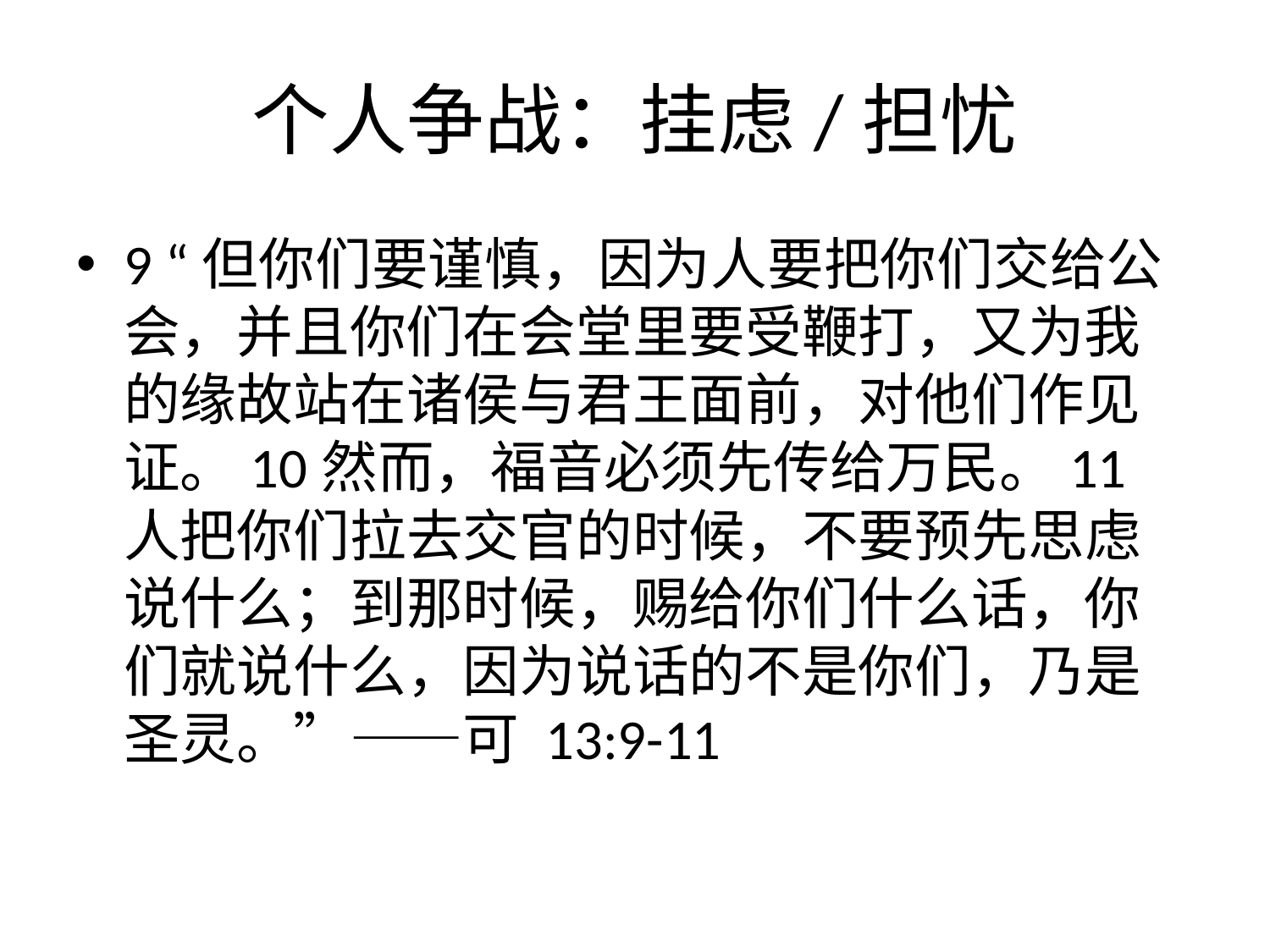

# 个人争战：挂虑/担忧
9 “但你们要谨慎，因为人要把你们交给公会，并且你们在会堂里要受鞭打，又为我的缘故站在诸侯与君王面前，对他们作见证。10然而，福音必须先传给万民。11人把你们拉去交官的时候，不要预先思虑说什么；到那时候，赐给你们什么话，你们就说什么，因为说话的不是你们，乃是圣灵。”——可 13:9-11